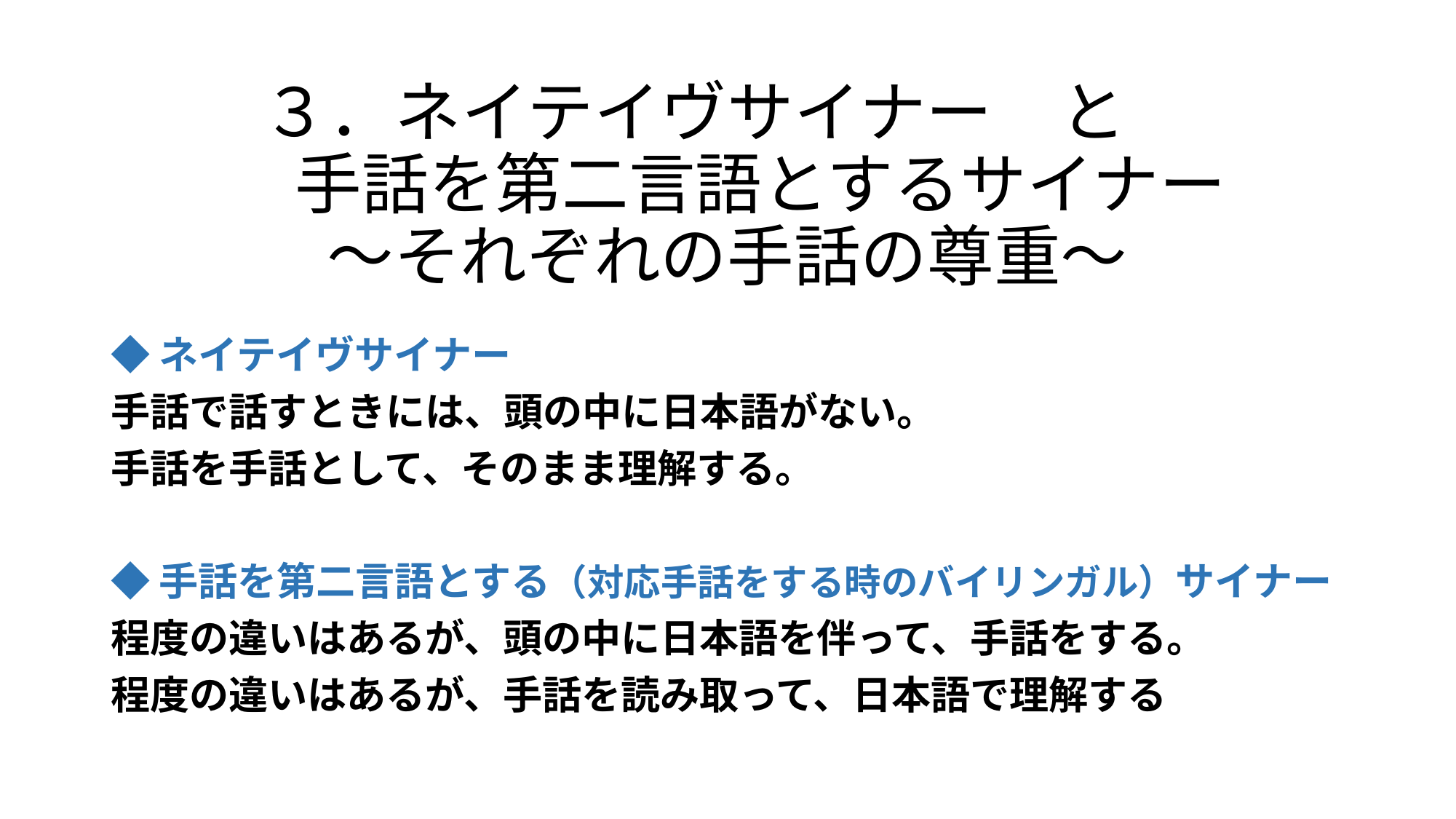

# ３．ネイテイヴサイナー　と　 　　手話を第二言語とするサイナー　 ～それぞれの手話の尊重～
◆ネイテイヴサイナー
手話で話すときには、頭の中に日本語がない。
手話を手話として、そのまま理解する。

◆手話を第二言語とする（対応手話をする時のバイリンガル）サイナー
程度の違いはあるが、頭の中に日本語を伴って、手話をする。
程度の違いはあるが、手話を読み取って、日本語で理解する